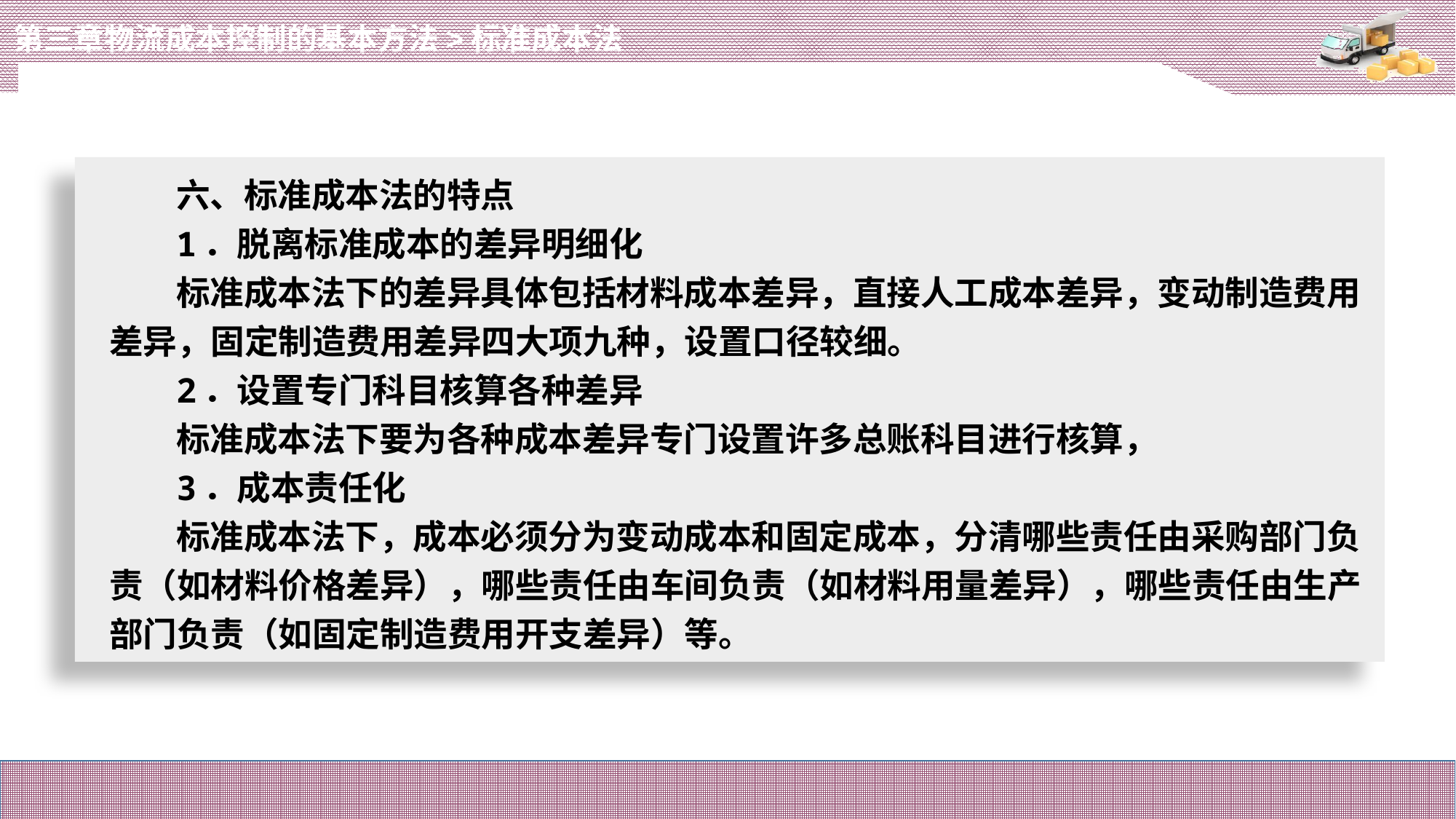

第三章物流成本控制的基本方法>标准成本法
# 六、标准成本法的特点
1．脱离标准成本的差异明细化
标准成本法下的差异具体包括材料成本差异，直接人工成本差异，变动制造费用差异，固定制造费用差异四大项九种，设置口径较细。
2．设置专门科目核算各种差异
标准成本法下要为各种成本差异专门设置许多总账科目进行核算，
3．成本责任化
标准成本法下，成本必须分为变动成本和固定成本，分清哪些责任由采购部门负责（如材料价格差异），哪些责任由车间负责（如材料用量差异），哪些责任由生产部门负责（如固定制造费用开支差异）等。